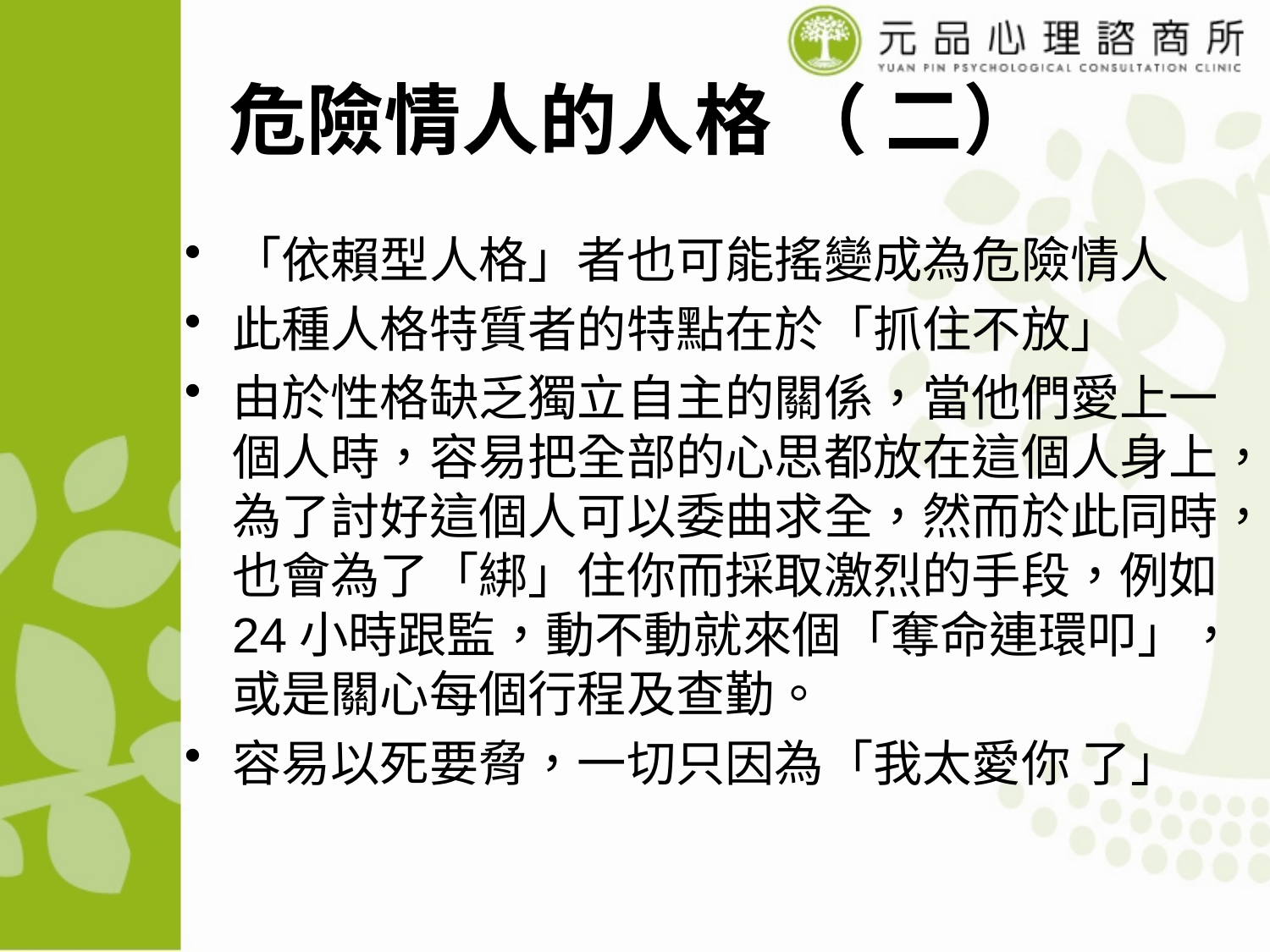

# 危險情人的人格 （ 二）
「依賴型人格」者也可能搖變成為危險情人
此種人格特質者的特點在於「抓住不放」
由於性格缺乏獨立自主的關係，當他們愛上一個人時，容易把全部的心思都放在這個人身上，為了討好這個人可以委曲求全，然而於此同時，也會為了「綁」住你而採取激烈的手段，例如24小時跟監，動不動就來個「奪命連環叩」，或是關心每個行程及查勤。
容易以死要脅，一切只因為「我太愛你 了」